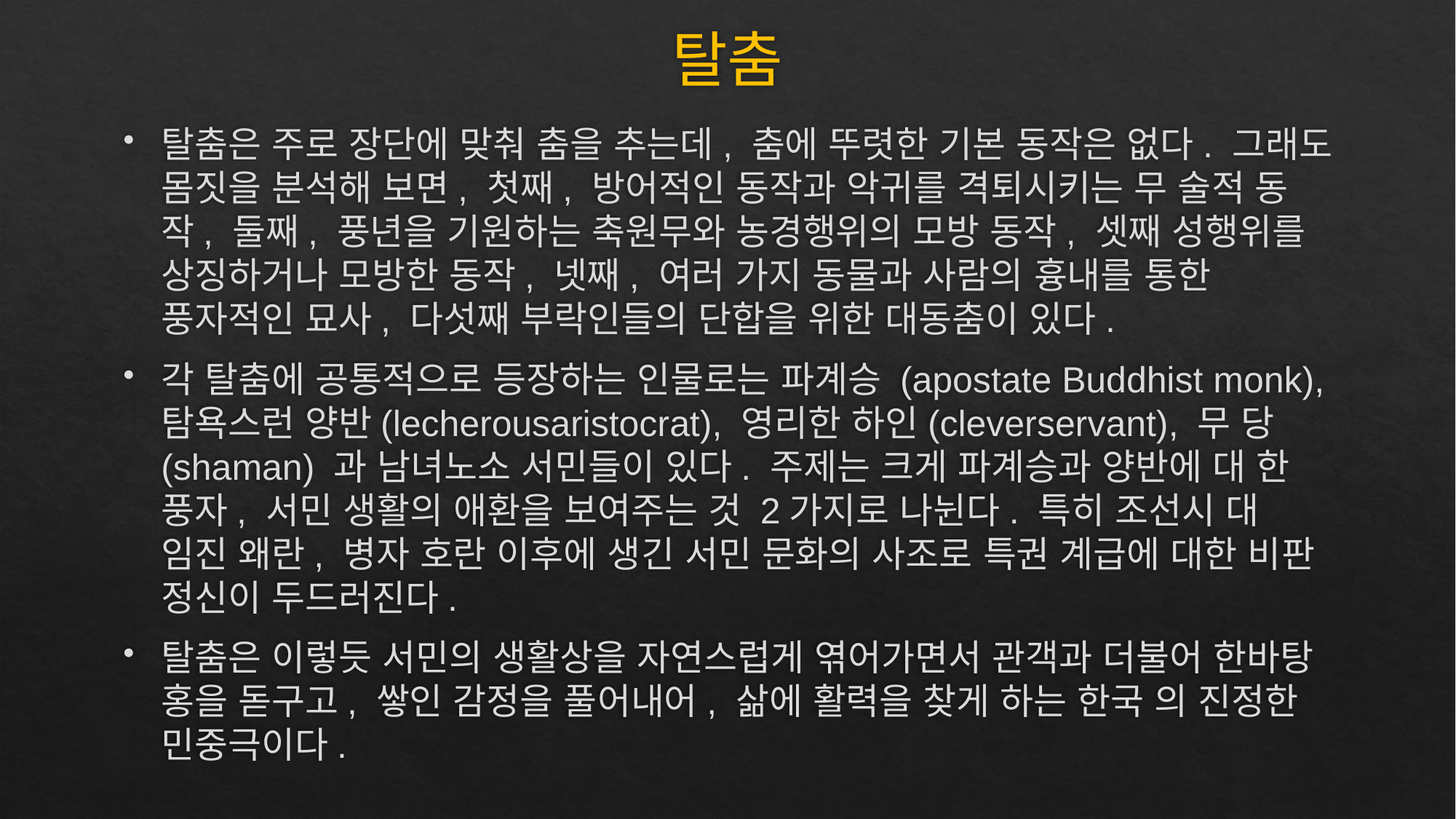

# 탈춤
탈춤은 주로 장단에 맞춰 춤을 추는데, 춤에 뚜렷한 기본 동작은 없다. 그래도 몸짓을 분석해 보면, 첫째, 방어적인 동작과 악귀를 격퇴시키는 무 술적 동작, 둘째, 풍년을 기원하는 축원무와 농경행위의 모방 동작, 셋째 성행위를 상징하거나 모방한 동작, 넷째, 여러 가지 동물과 사람의 흉내를 통한 풍자적인 묘사, 다섯째 부락인들의 단합을 위한 대동춤이 있다.
각 탈춤에 공통적으로 등장하는 인물로는 파계승 (apostate Buddhist monk), 탐욕스런 양반(lecherousaristocrat), 영리한 하인(cleverservant), 무 당(shaman) 과 남녀노소 서민들이 있다. 주제는 크게 파계승과 양반에 대 한 풍자, 서민 생활의 애환을 보여주는 것 2가지로 나뉜다. 특히 조선시 대 임진 왜란, 병자 호란 이후에 생긴 서민 문화의 사조로 특권 계급에 대한 비판 정신이 두드러진다.
탈춤은 이렇듯 서민의 생활상을 자연스럽게 엮어가면서 관객과 더불어 한바탕 홍을 돋구고, 쌓인 감정을 풀어내어, 삶에 활력을 찾게 하는 한국 의 진정한 민중극이다.